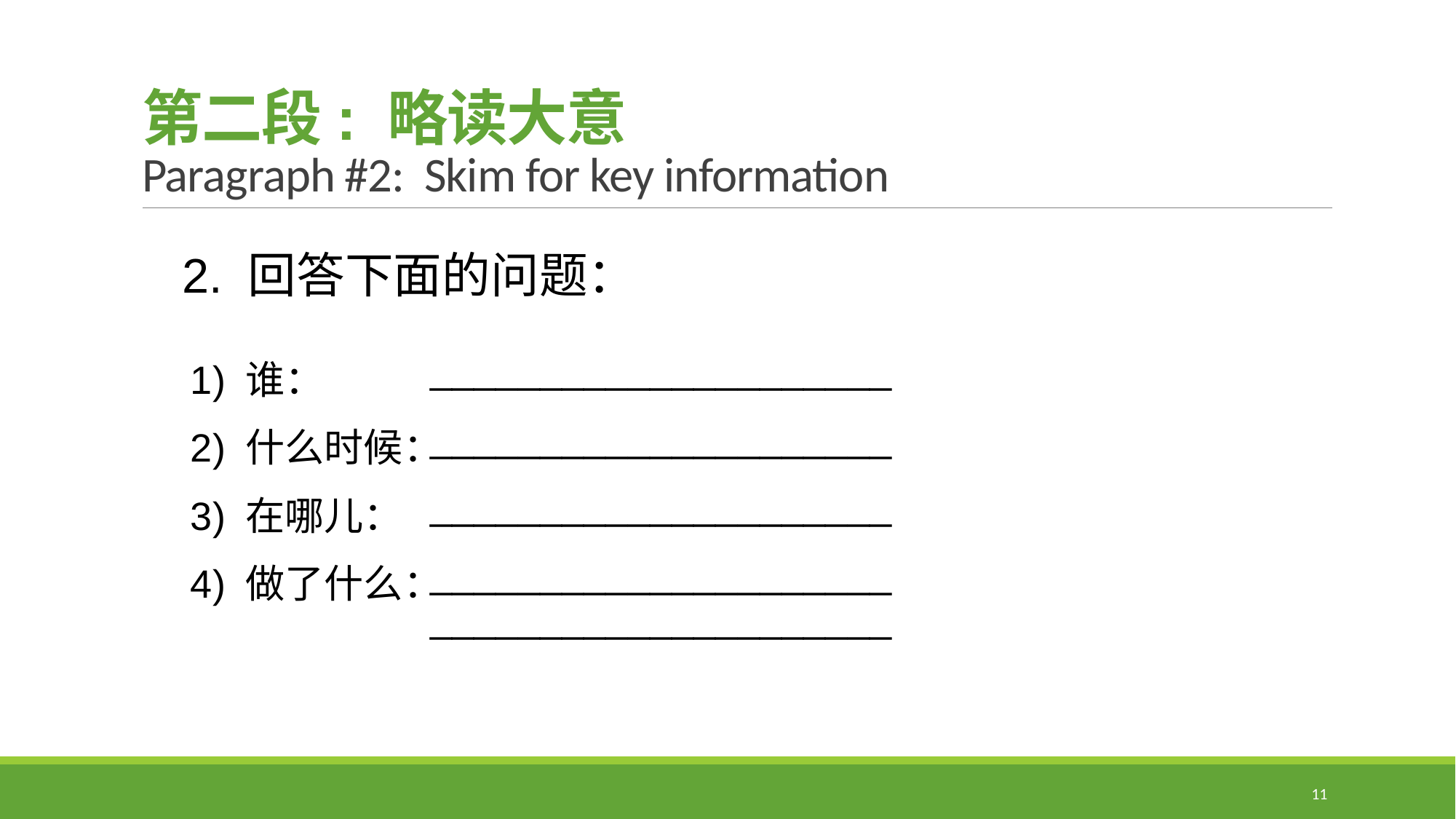

# 第二段: 略读大意 Paragraph #2:  Skim for key information
2. 回答下面的问题：

| 1) 谁： | \_\_\_\_\_\_\_\_\_\_\_\_\_\_\_\_\_\_\_\_\_ |
| --- | --- |
| 2) 什么时候： | \_\_\_\_\_\_\_\_\_\_\_\_\_\_\_\_\_\_\_\_\_ |
| 3) 在哪儿： | \_\_\_\_\_\_\_\_\_\_\_\_\_\_\_\_\_\_\_\_\_ |
| 4) 做了什么： | \_\_\_\_\_\_\_\_\_\_\_\_\_\_\_\_\_\_\_\_\_ \_\_\_\_\_\_\_\_\_\_\_\_\_\_\_\_\_\_\_\_\_ |
11